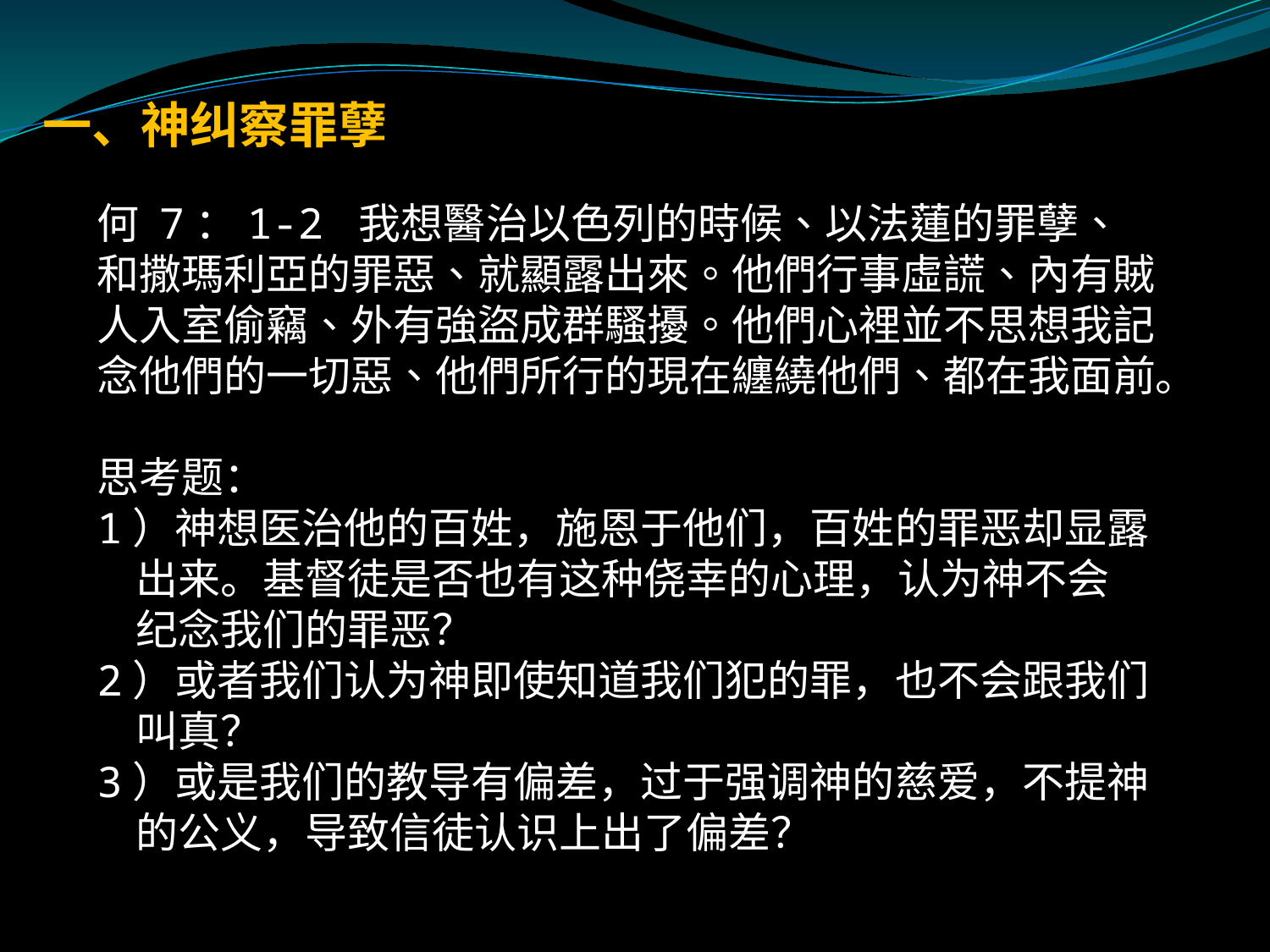

# 一、神纠察罪孽
何 7：1-2 我想醫治以色列的時候、以法蓮的罪孽、和撒瑪利亞的罪惡、就顯露出來。他們行事虛謊、內有賊人入室偷竊、外有強盜成群騷擾。他們心裡並不思想我記念他們的一切惡、他們所行的現在纏繞他們、都在我面前。

思考题：
1）神想医治他的百姓，施恩于他们，百姓的罪恶却显露
   出来。基督徒是否也有这种侥幸的心理，认为神不会
   纪念我们的罪恶？
2）或者我们认为神即使知道我们犯的罪，也不会跟我们
   叫真？
3）或是我们的教导有偏差，过于强调神的慈爱，不提神
   的公义，导致信徒认识上出了偏差？